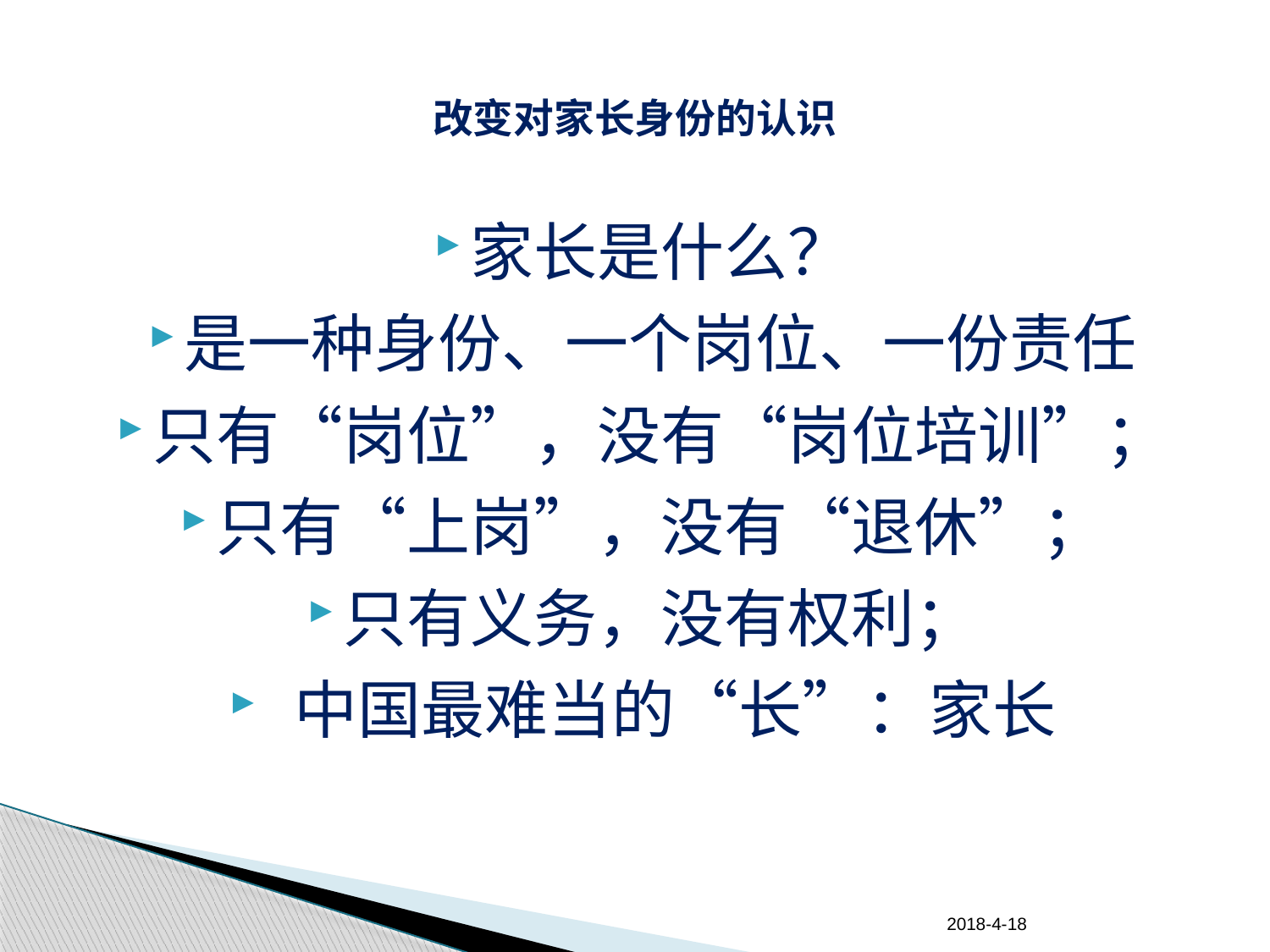

# 改变对家长身份的认识
家长是什么？
是一种身份、一个岗位、一份责任
只有“岗位”，没有“岗位培训”；
只有“上岗”，没有“退休”；
只有义务，没有权利；
 中国最难当的“长”：家长

2018-4-18